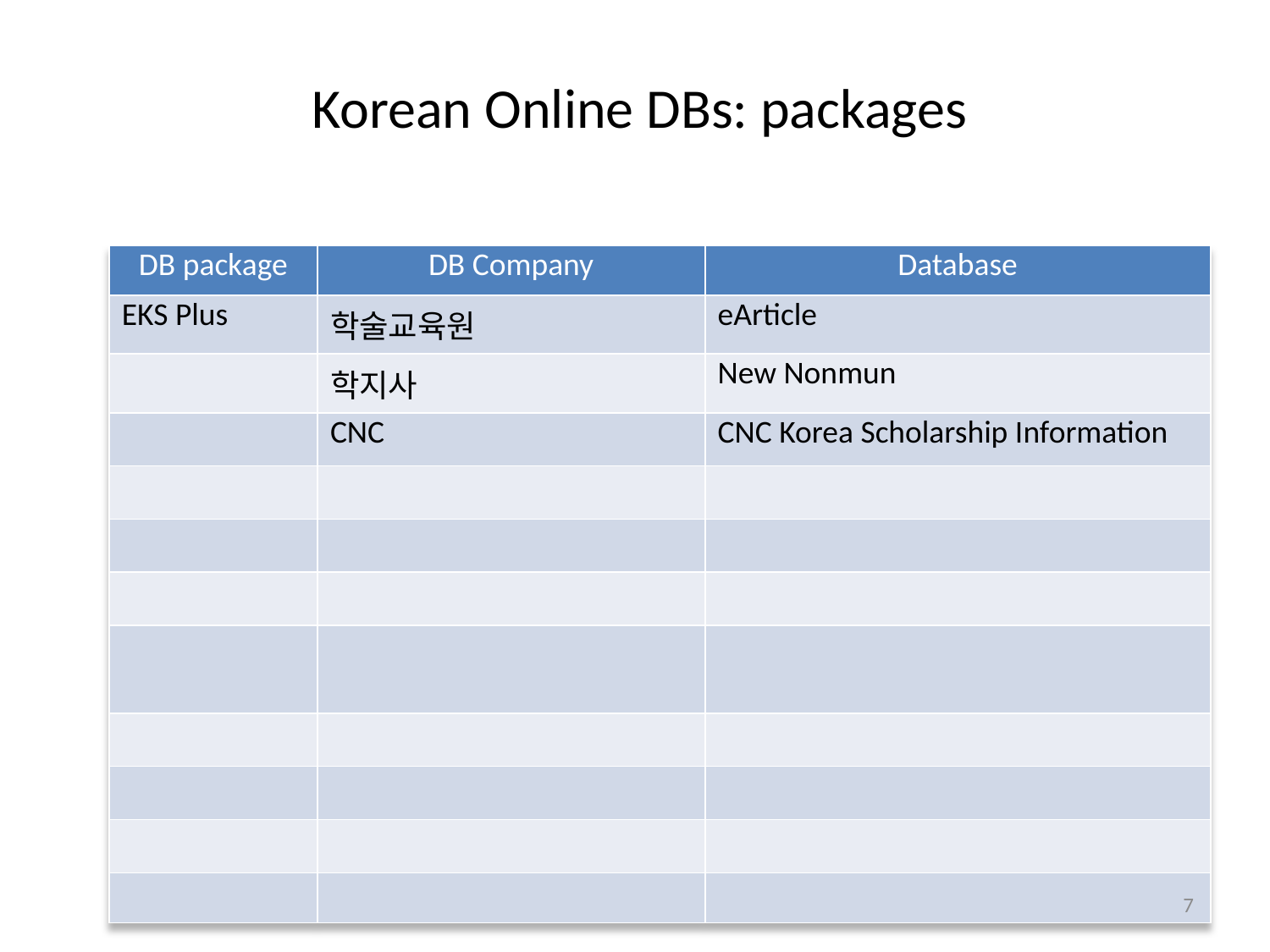

# Korean Online DBs: packages

| DB package | DB Company | Database |
| --- | --- | --- |
| EKS Plus | 학술교육원 | eArticle |
|  | 학지사 | New Nonmun |
|  | CNC | CNC Korea Scholarship Information |
|  |  |  |
|  |  |  |
|  |  |  |
|  |  |  |
|  |  |  |
|  |  |  |
|  |  |  |
|  |  |  |
7